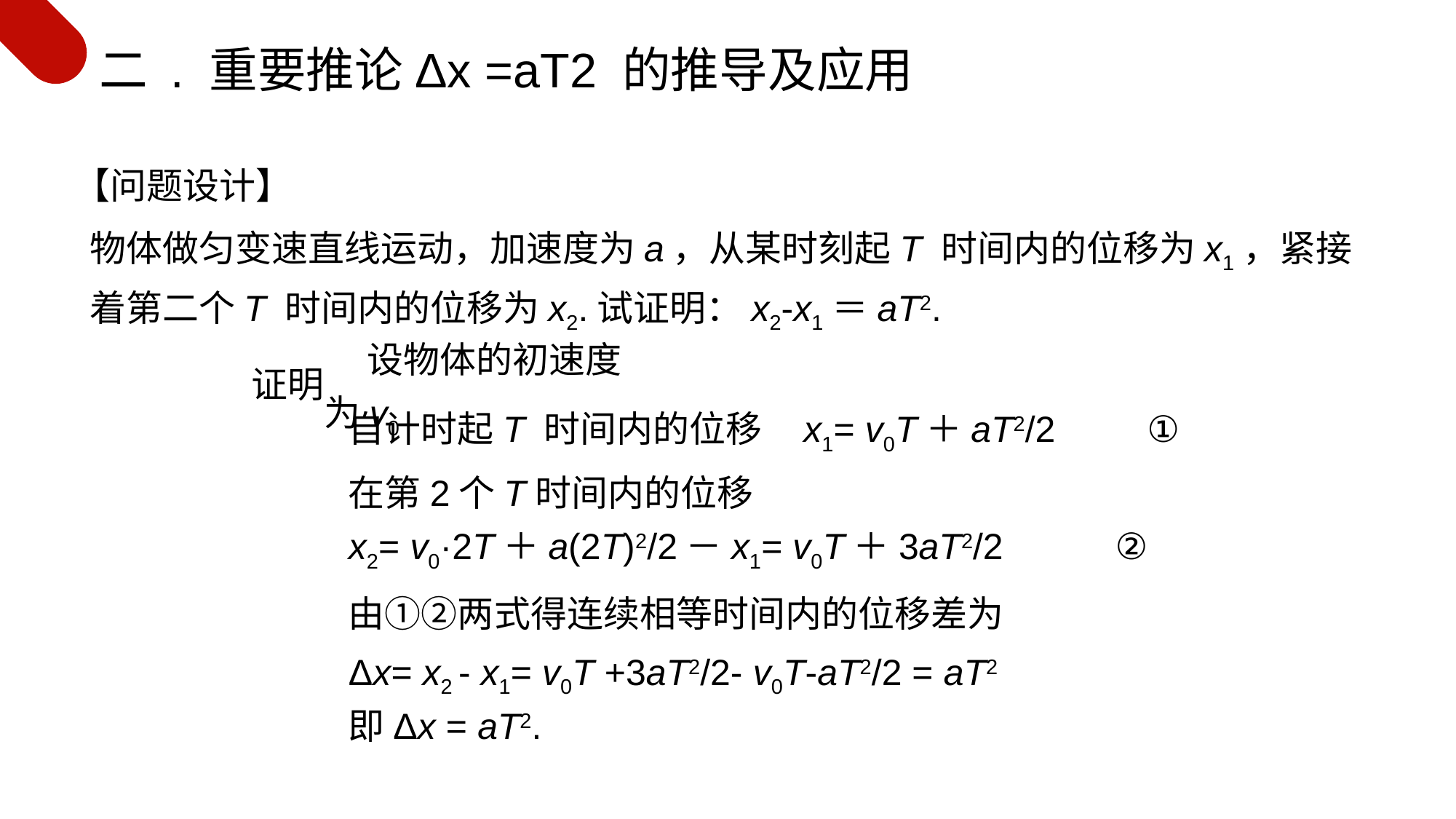

二 . 重要推论Δx =aT2 的推导及应用
【问题设计】
物体做匀变速直线运动，加速度为a，从某时刻起T 时间内的位移为x1，紧接着第二个T 时间内的位移为x2.试证明：x2-x1＝aT2.
设物体的初速度为v0
证明
自计时起T 时间内的位移    x1= v0T＋aT2/2         ①
在第2个T时间内的位移
x2= v0·2T＋a(2T)2/2－x1= v0T＋3aT2/2           ②
由①②两式得连续相等时间内的位移差为
Δx= x2 - x1= v0T +3aT2/2- v0T-aT2/2 = aT2
即Δx = aT2.